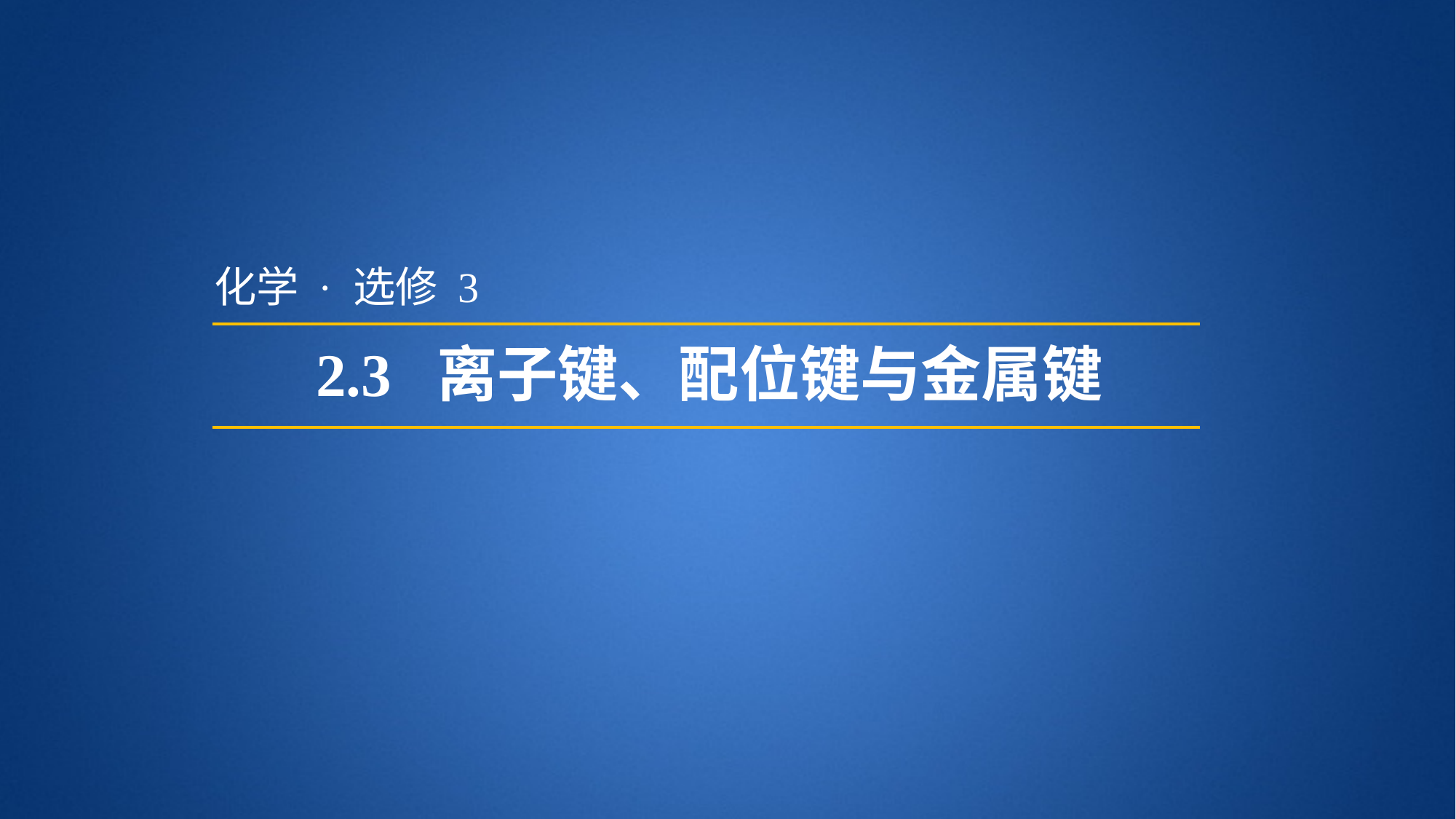

组织建设
化学 · 选修 3
2.3  离子键、配位键与金属键